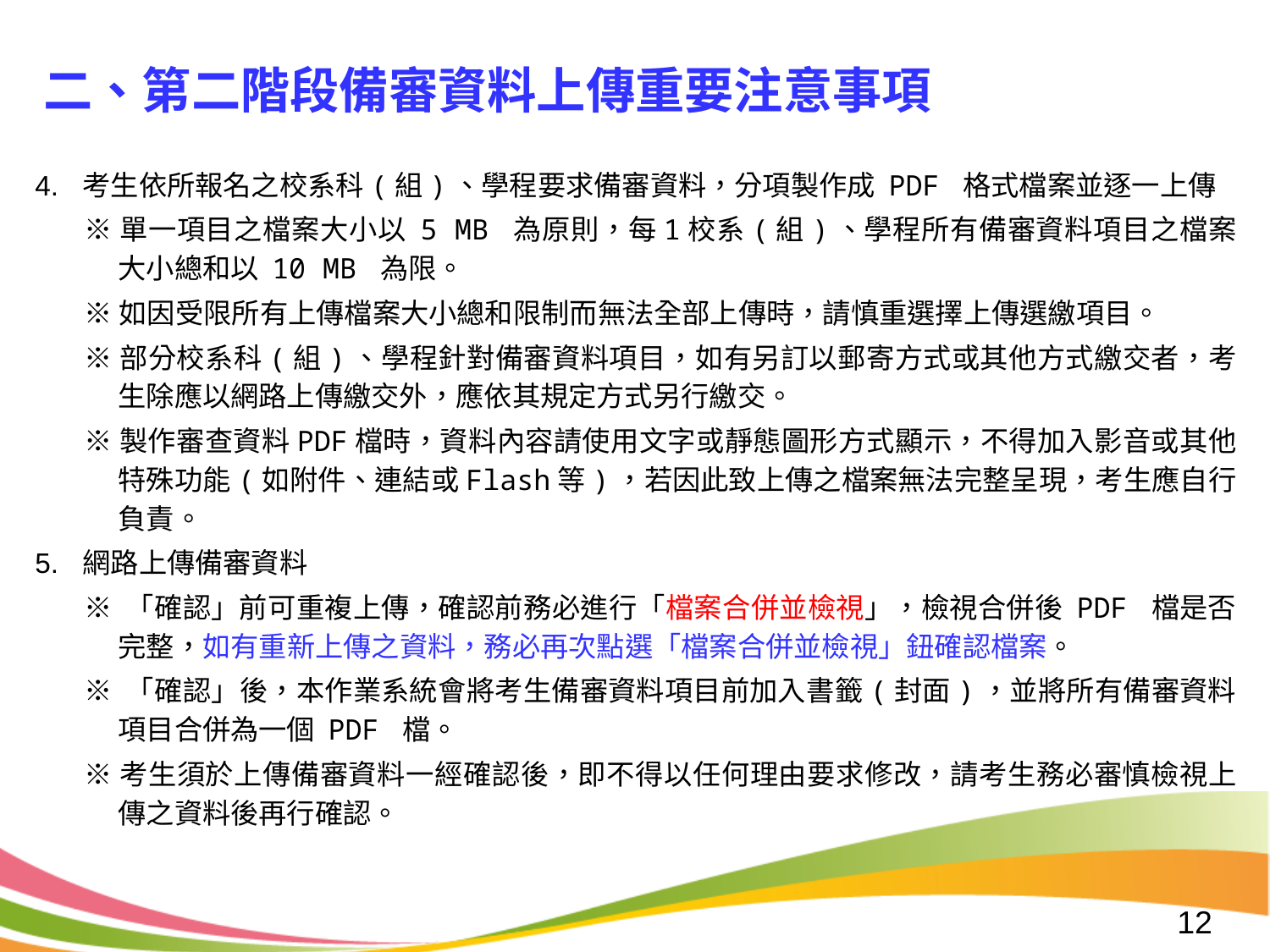

二、第二階段備審資料上傳重要注意事項
考生依所報名之校系科(組)、學程要求備審資料，分項製作成 PDF 格式檔案並逐一上傳
※單一項目之檔案大小以 5 MB 為原則，每1校系(組)、學程所有備審資料項目之檔案大小總和以 10 MB 為限。
※如因受限所有上傳檔案大小總和限制而無法全部上傳時，請慎重選擇上傳選繳項目。
※部分校系科(組)、學程針對備審資料項目，如有另訂以郵寄方式或其他方式繳交者，考生除應以網路上傳繳交外，應依其規定方式另行繳交。
※製作審查資料PDF檔時，資料內容請使用文字或靜態圖形方式顯示，不得加入影音或其他特殊功能(如附件、連結或Flash等)，若因此致上傳之檔案無法完整呈現，考生應自行負責。
網路上傳備審資料
※ 「確認」前可重複上傳，確認前務必進行「檔案合併並檢視」，檢視合併後 PDF 檔是否完整，如有重新上傳之資料，務必再次點選「檔案合併並檢視」鈕確認檔案。
※ 「確認」後，本作業系統會將考生備審資料項目前加入書籤(封面)，並將所有備審資料項目合併為一個 PDF 檔。
※考生須於上傳備審資料一經確認後，即不得以任何理由要求修改，請考生務必審慎檢視上傳之資料後再行確認。